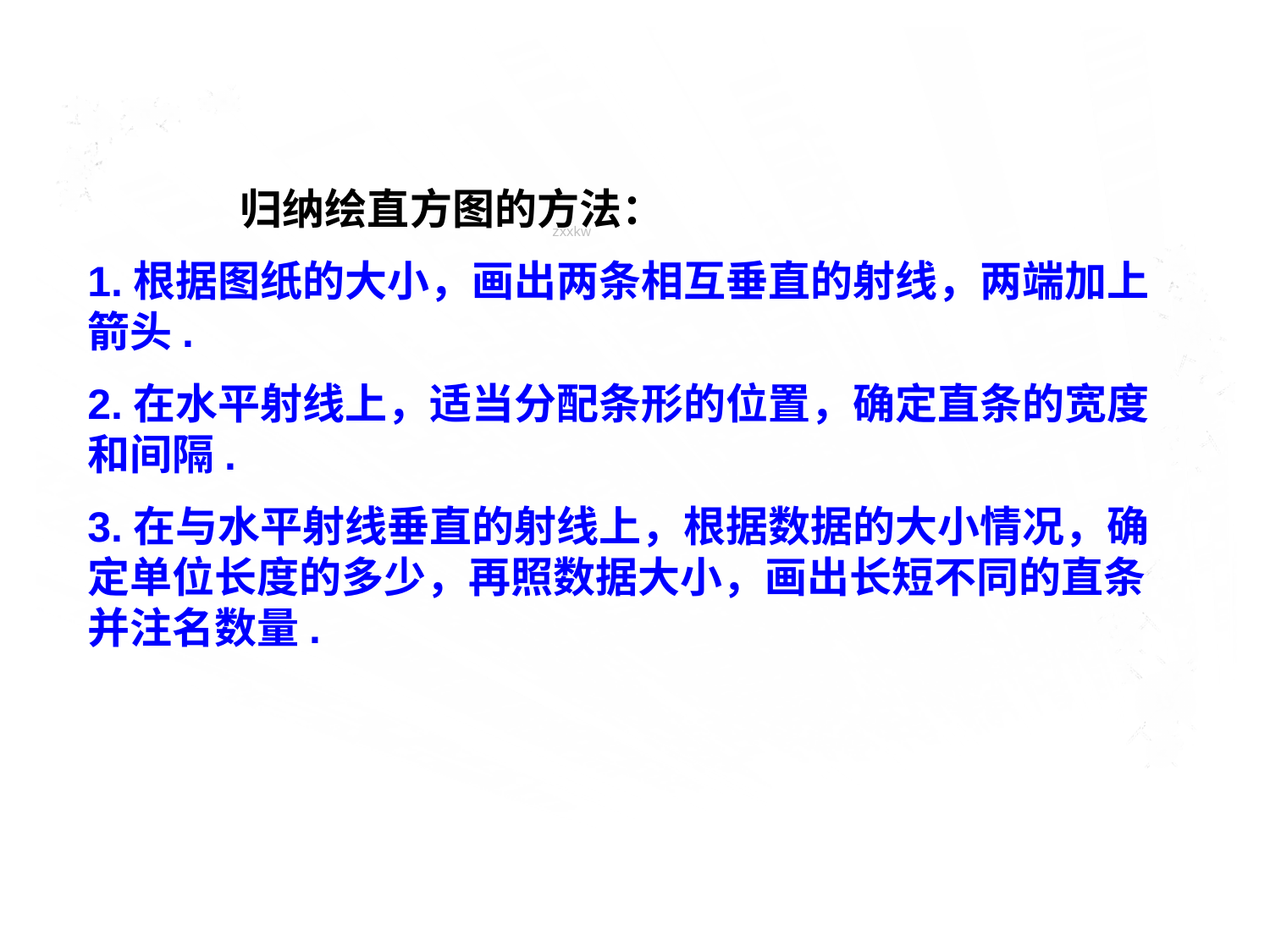

归纳绘直方图的方法：
1.根据图纸的大小，画出两条相互垂直的射线，两端加上箭头.
2.在水平射线上，适当分配条形的位置，确定直条的宽度和间隔.
3.在与水平射线垂直的射线上，根据数据的大小情况，确定单位长度的多少，再照数据大小，画出长短不同的直条并注名数量.
zxxkw